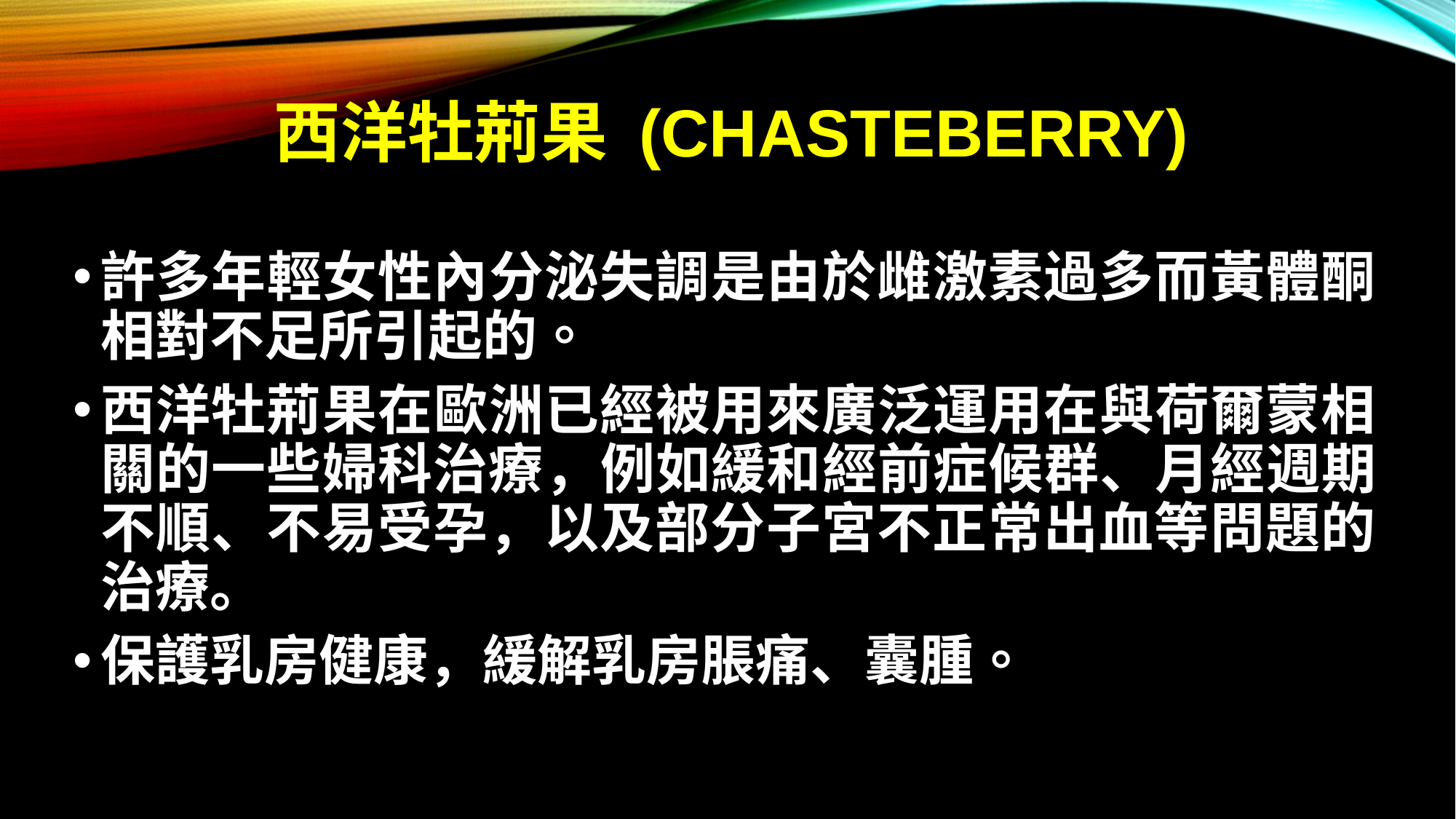

# 西洋牡荊果 (Chasteberry)
許多年輕女性內分泌失調是由於雌激素過多而黃體酮相對不足所引起的。
西洋牡荊果在歐洲已經被用來廣泛運用在與荷爾蒙相關的一些婦科治療，例如緩和經前症候群、月經週期不順、不易受孕，以及部分子宮不正常出血等問題的治療。
保護乳房健康，緩解乳房脹痛、囊腫。